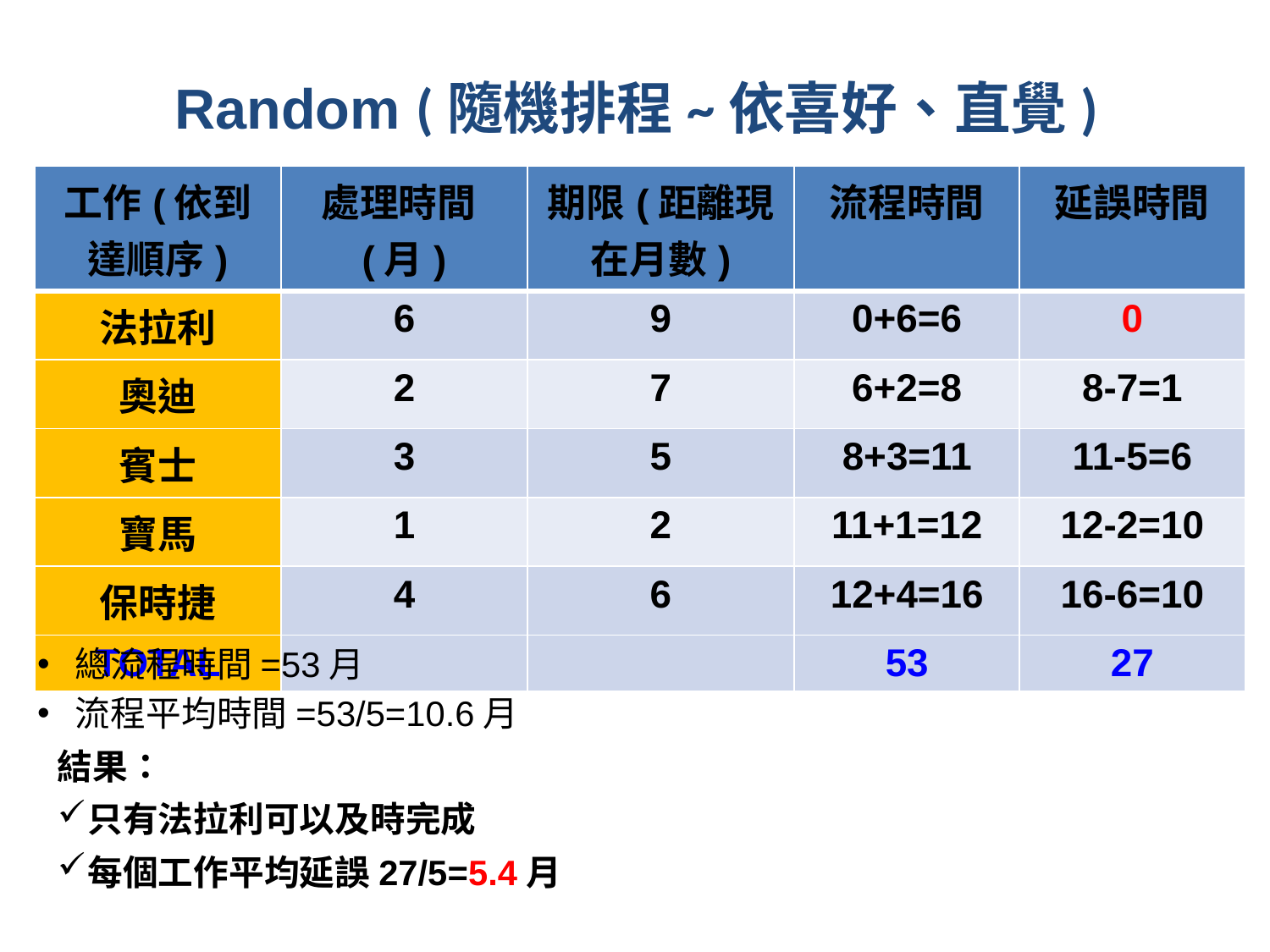

Random (隨機排程~依喜好、直覺)
| 工作(依到達順序) | 處理時間(月) | 期限(距離現在月數) | 流程時間 | 延誤時間 |
| --- | --- | --- | --- | --- |
| 法拉利 | 6 | 9 | 0+6=6 | 0 |
| 奧迪 | 2 | 7 | 6+2=8 | 8-7=1 |
| 賓士 | 3 | 5 | 8+3=11 | 11-5=6 |
| 寶馬 | 1 | 2 | 11+1=12 | 12-2=10 |
| 保時捷 | 4 | 6 | 12+4=16 | 16-6=10 |
| TOTAL |  |  | 53 | 27 |
總流程時間=53月
流程平均時間=53/5=10.6月
結果：
只有法拉利可以及時完成
每個工作平均延誤27/5=5.4月